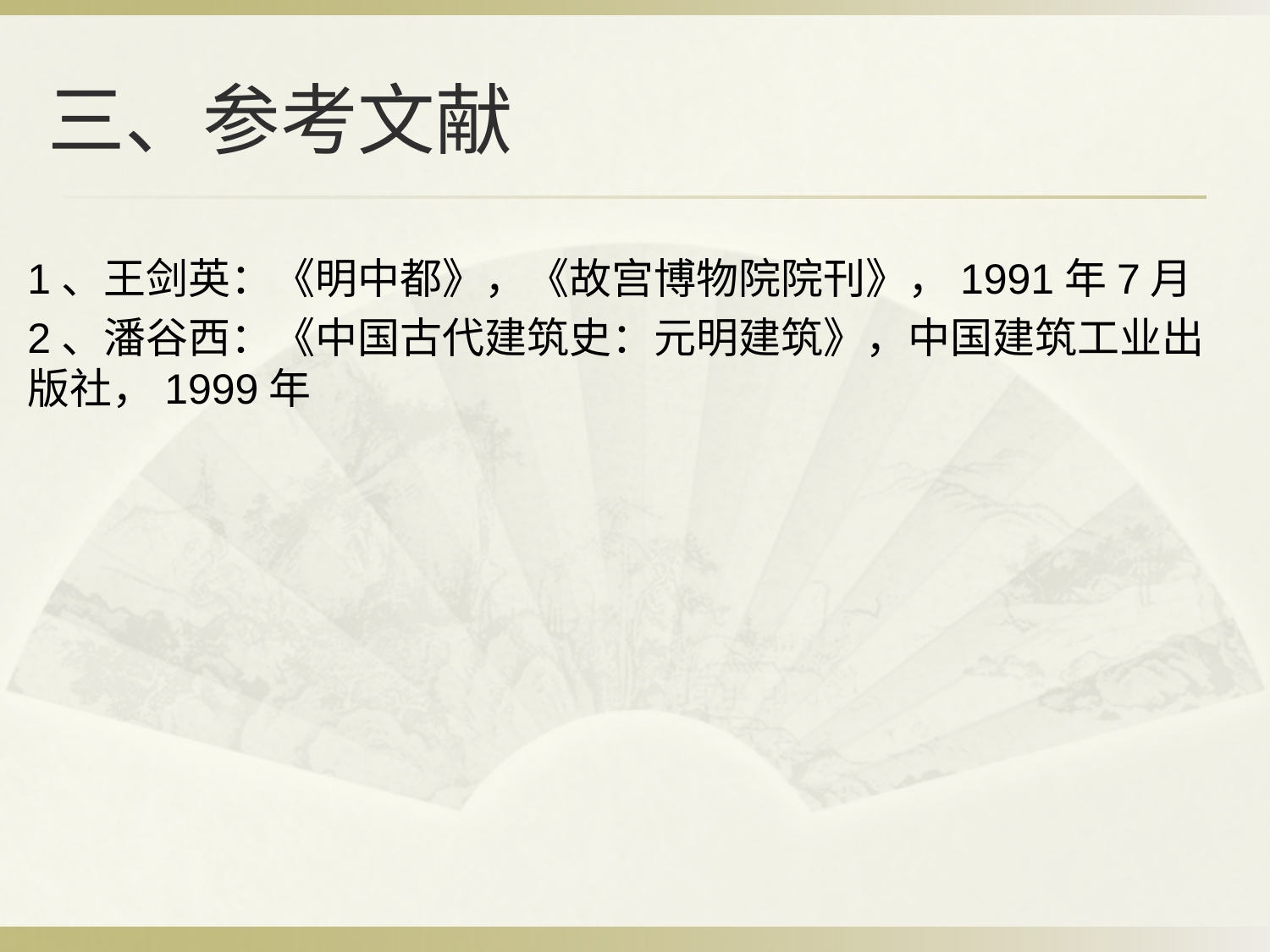

# 三、参考文献
1、王剑英：《明中都》，《故宫博物院院刊》，1991年7月
2、潘谷西：《中国古代建筑史：元明建筑》，中国建筑工业出版社，1999年